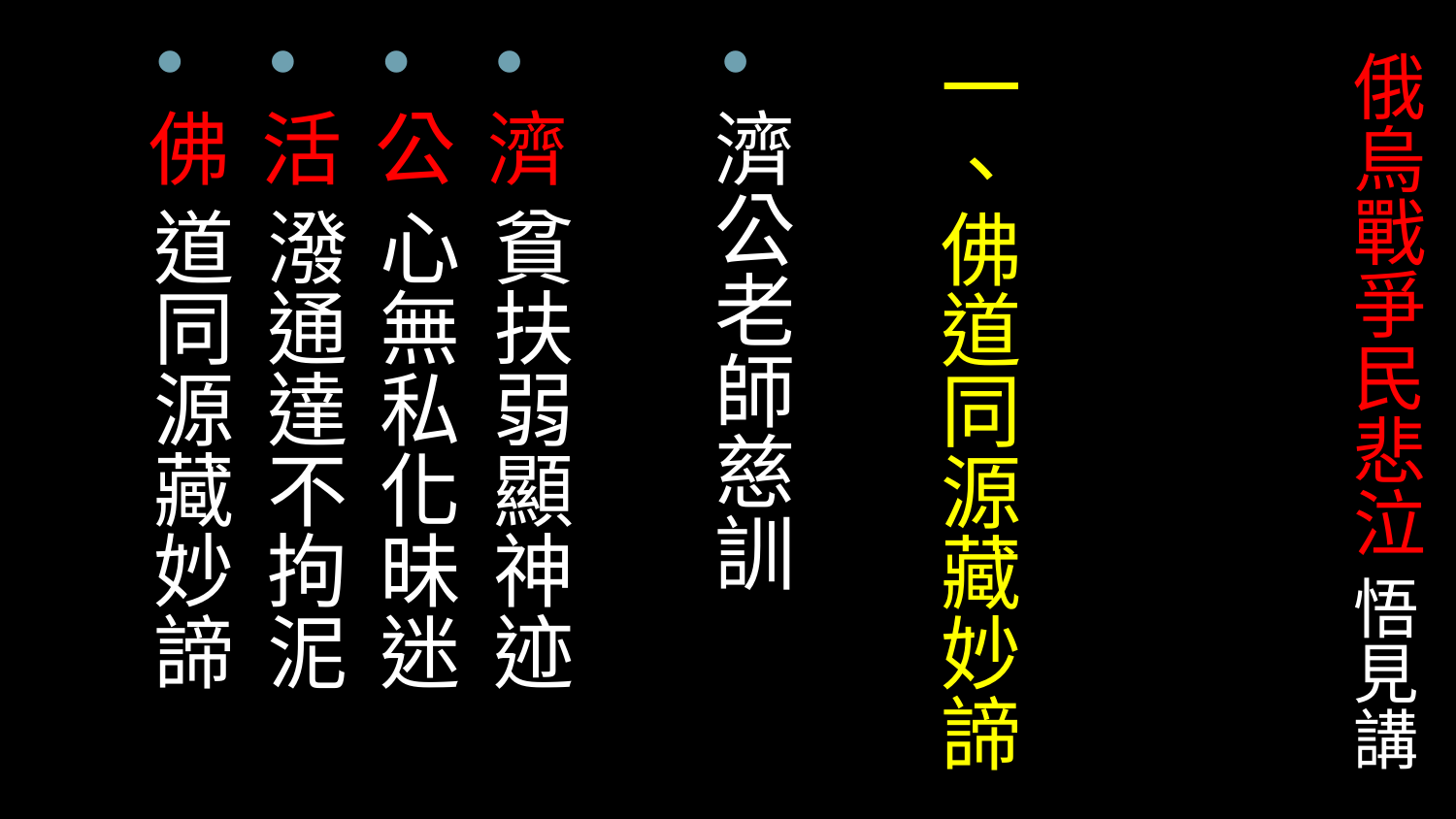

一、佛道同源藏妙諦

濟公老師慈訓

濟 貧扶弱顯神迹
公 心無私化昧迷
活 潑通達不拘泥
佛 道同源藏妙諦

# 俄烏戰爭民悲泣 悟見講